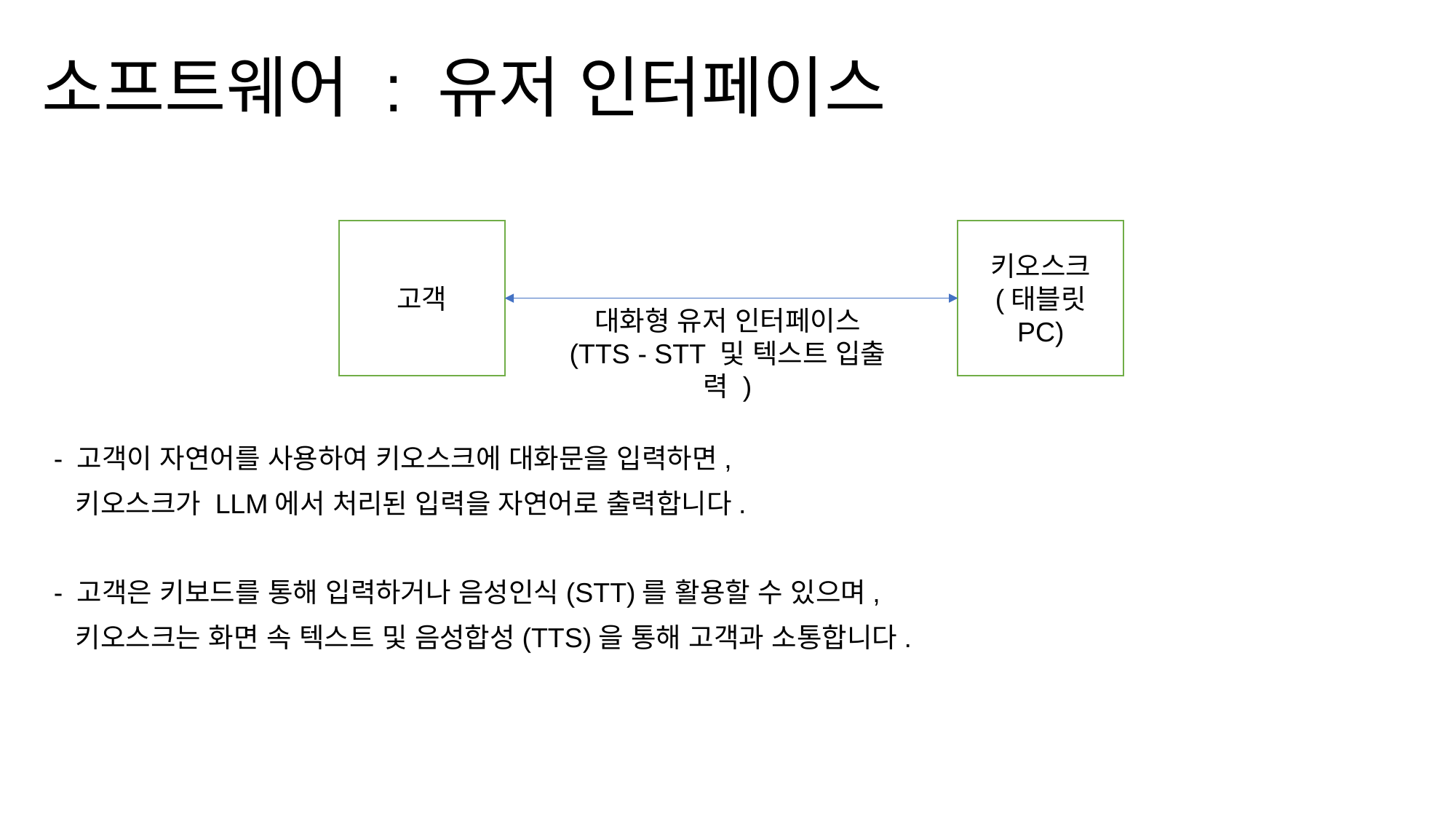

# 소프트웨어 : 유저 인터페이스
고객
키오스크
(태블릿 PC)
대화형 유저 인터페이스
(TTS - STT 및 텍스트 입출력 )
- 고객이 자연어를 사용하여 키오스크에 대화문을 입력하면,
  키오스크가 LLM에서 처리된 입력을 자연어로 출력합니다.

- 고객은 키보드를 통해 입력하거나 음성인식(STT)를 활용할 수 있으며,
  키오스크는 화면 속 텍스트 및 음성합성(TTS)을 통해 고객과 소통합니다.